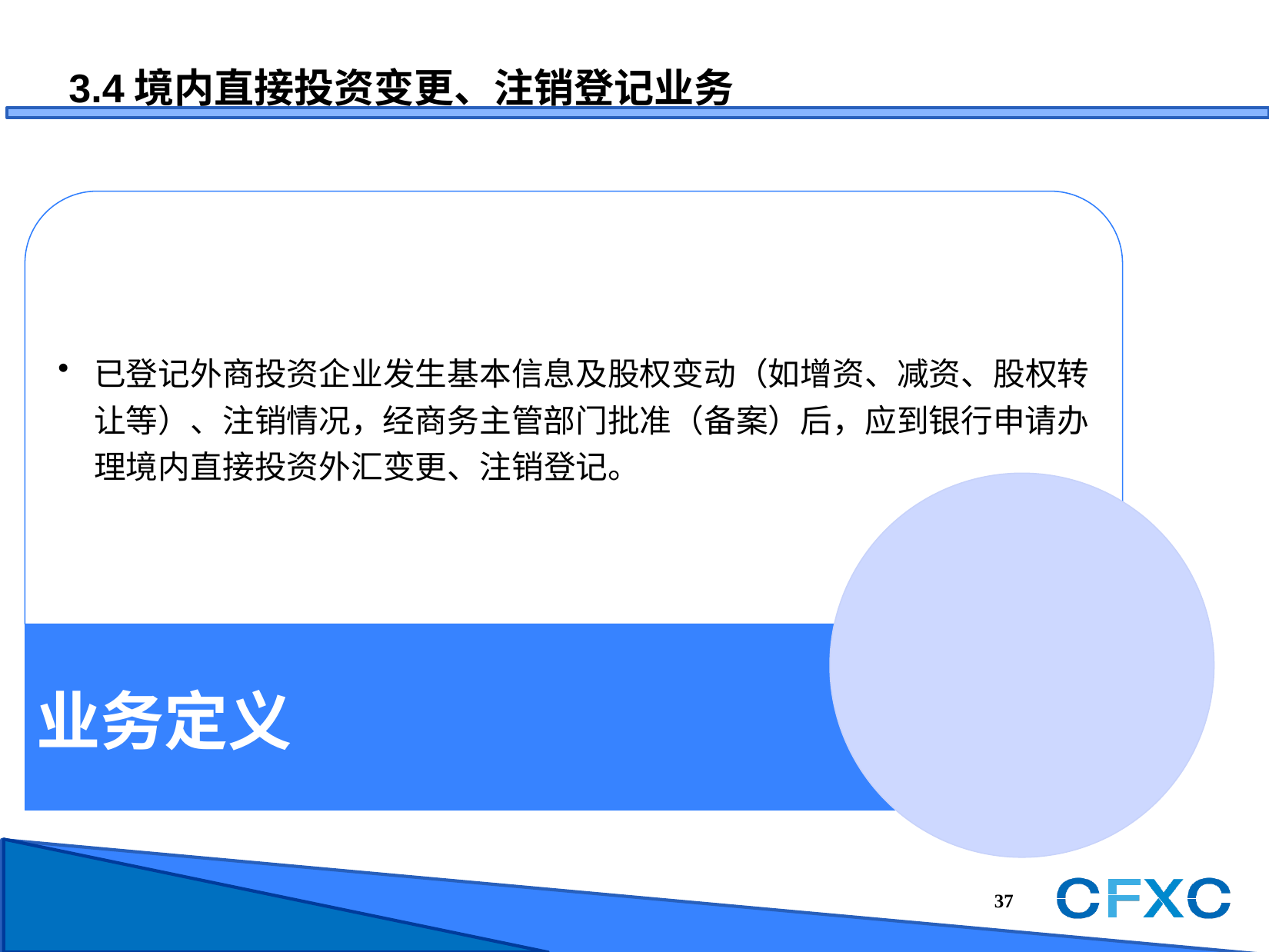

3.4境内直接投资变更、注销登记业务
业务定义
已登记外商投资企业发生基本信息及股权变动（如增资、减资、股权转让等）、注销情况，经商务主管部门批准（备案）后，应到银行申请办理境内直接投资外汇变更、注销登记。
37